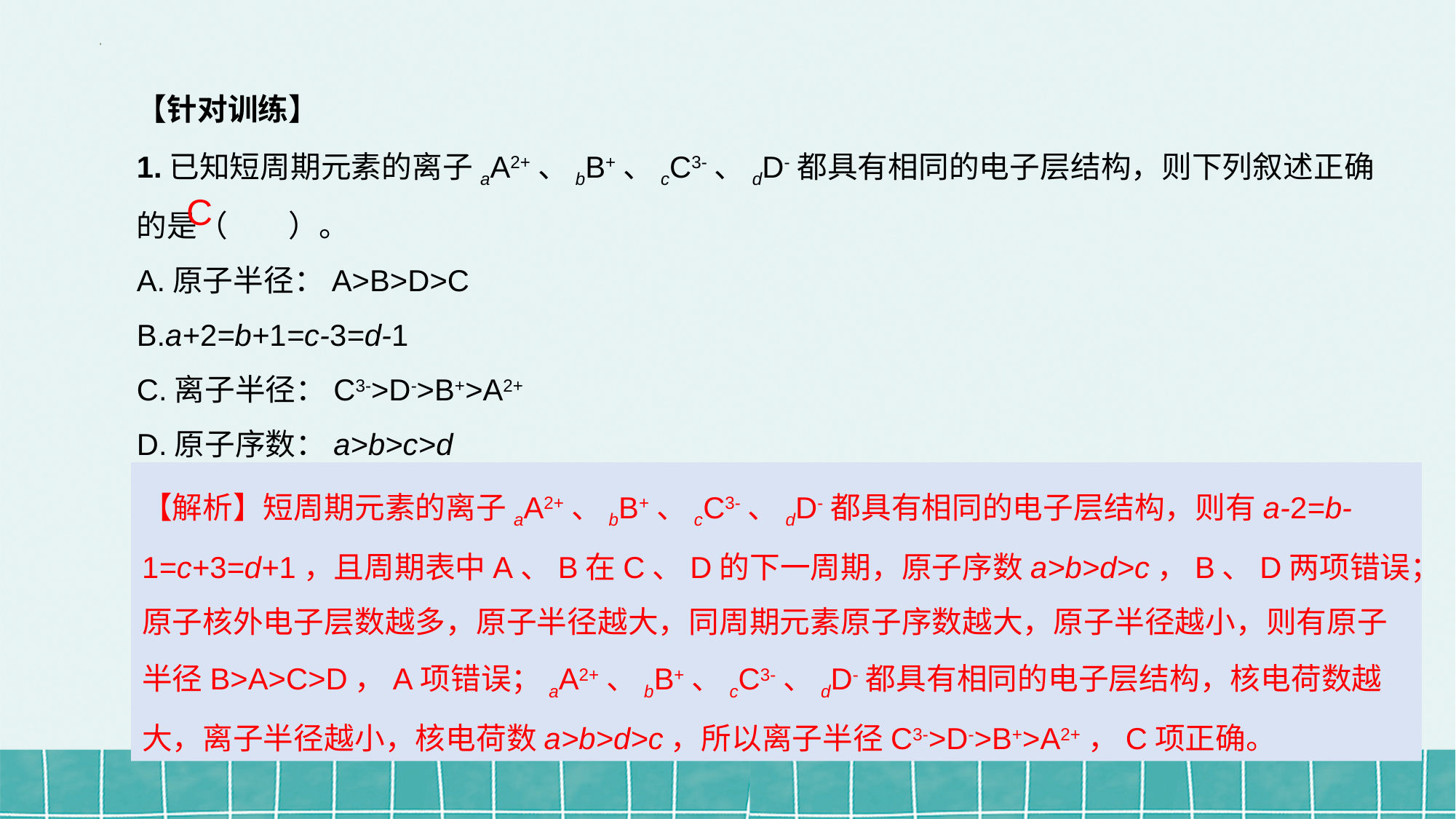

【针对训练】
1.已知短周期元素的离子aA2+、bB+、cC3-、dD-都具有相同的电子层结构，则下列叙述正确的是（　　）。
A.原子半径：A>B>D>C
B.a+2=b+1=c-3=d-1
C.离子半径：C3->D->B+>A2+
D.原子序数：a>b>c>d
C
【解析】短周期元素的离子aA2+、bB+、cC3-、dD-都具有相同的电子层结构，则有a-2=b-1=c+3=d+1，且周期表中A、B在C、D的下一周期，原子序数a>b>d>c，B、D两项错误；原子核外电子层数越多，原子半径越大，同周期元素原子序数越大，原子半径越小，则有原子半径B>A>C>D，A项错误；aA2+、bB+、cC3-、dD-都具有相同的电子层结构，核电荷数越大，离子半径越小，核电荷数a>b>d>c，所以离子半径C3->D->B+>A2+，C项正确。